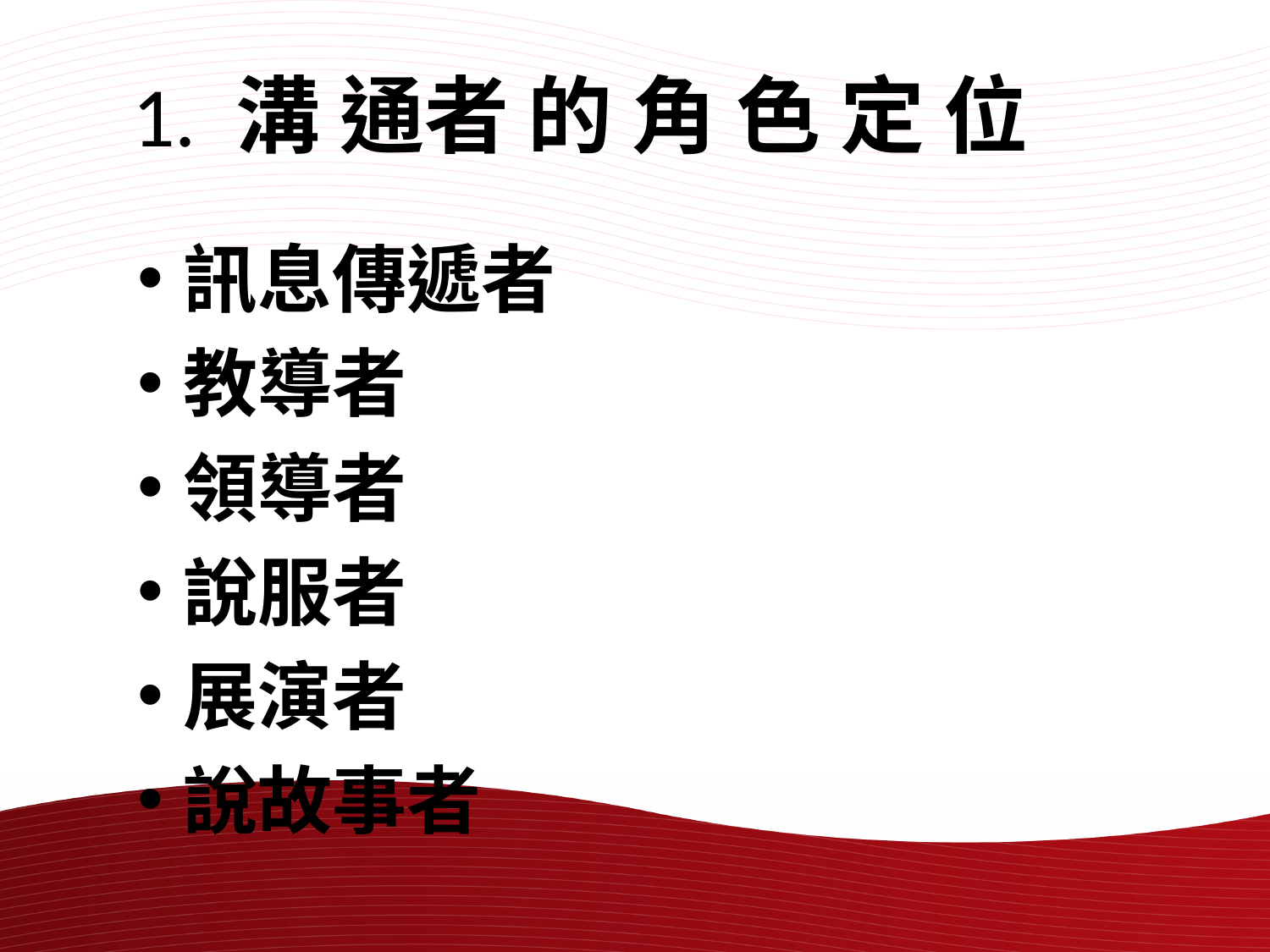

#
1. 溝 通者 的 角 色 定 位
訊息傳遞者
教導者
領導者
說服者
展演者
說故事者